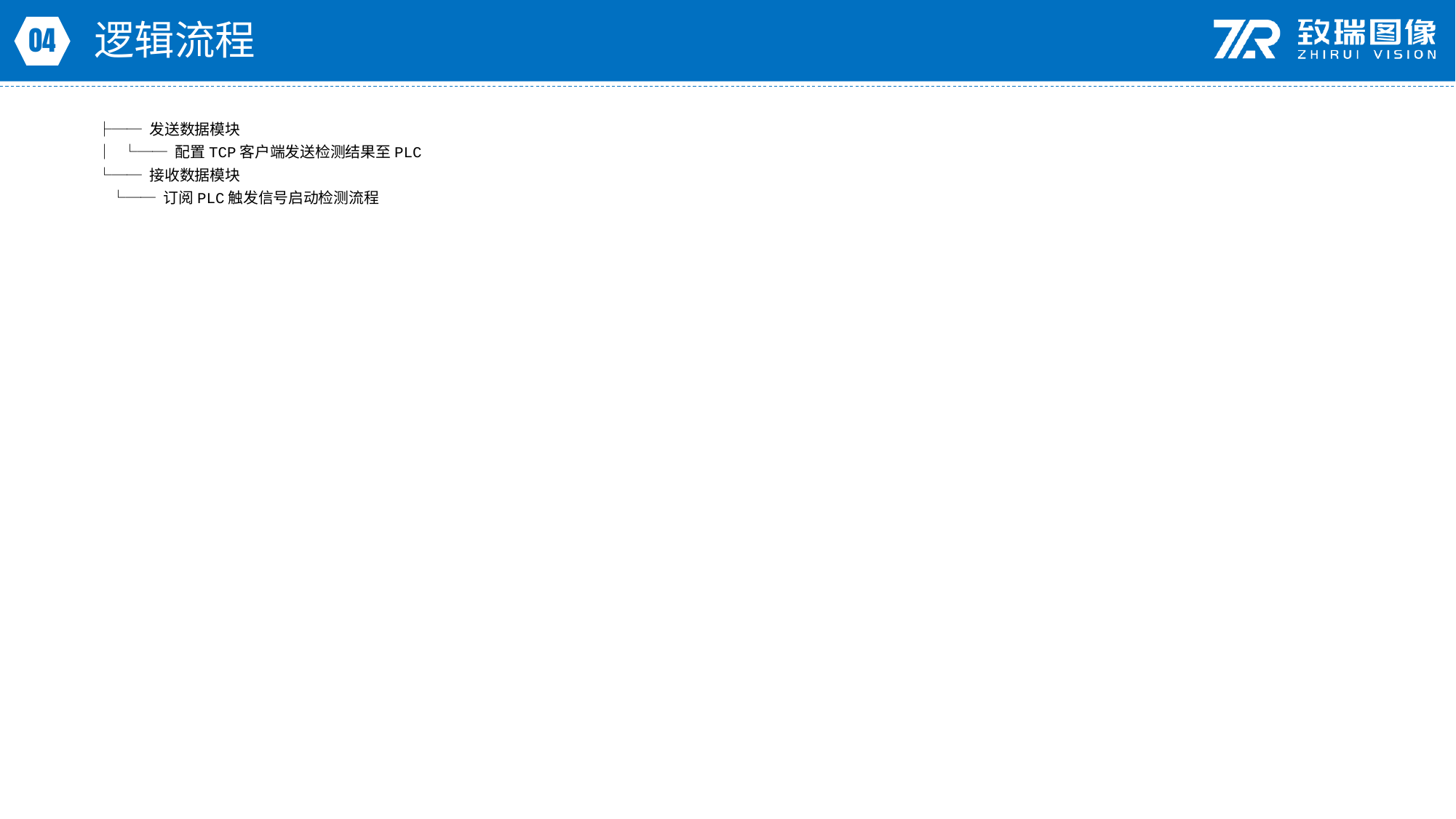

逻辑流程
04

    ├── 发送数据模块
    │   └── 配置TCP客户端发送检测结果至PLC
    └── 接收数据模块
        └── 订阅PLC触发信号启动检测流程